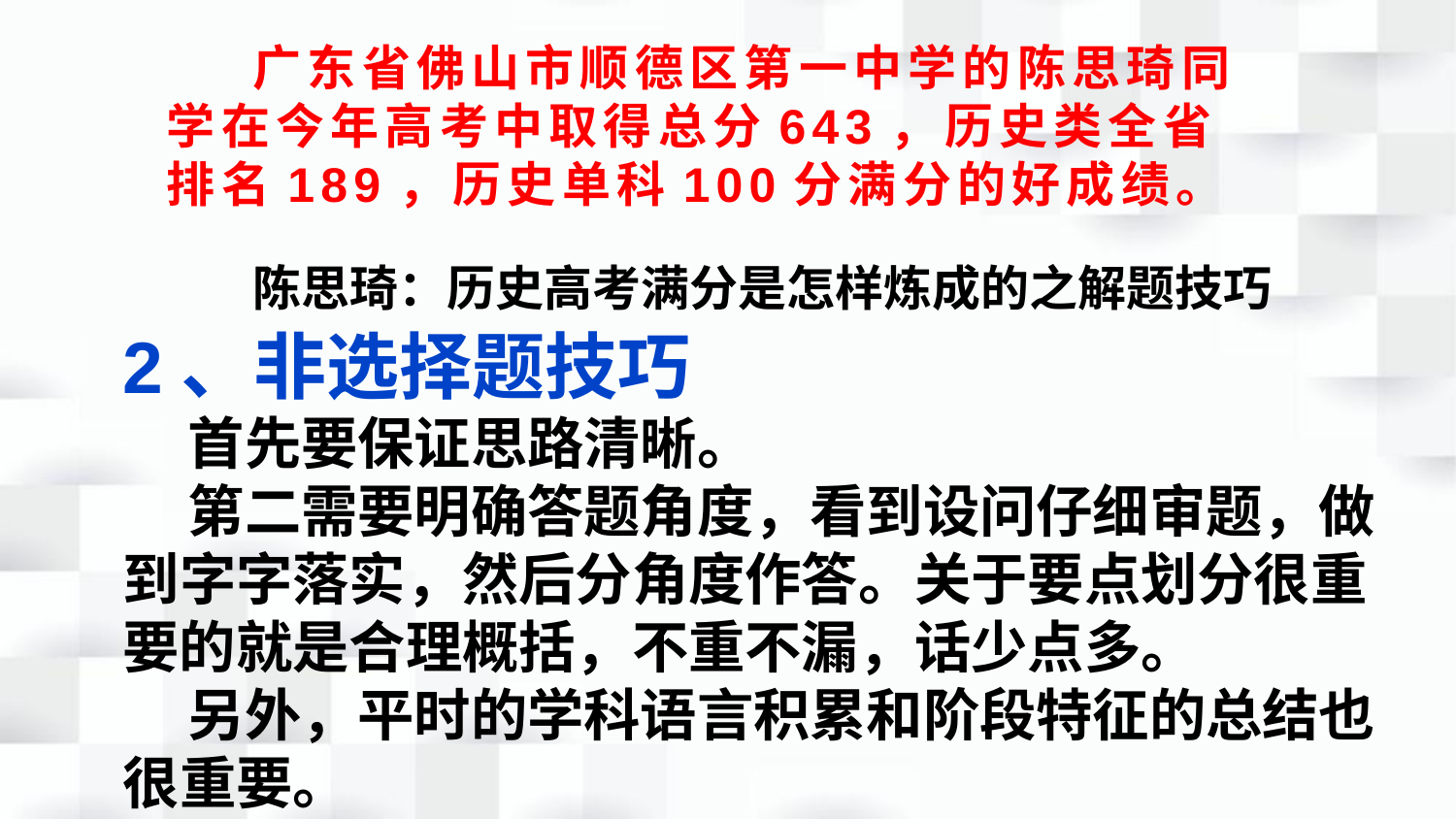

# 广东省佛山市顺德区第一中学的陈思琦同学在今年高考中取得总分643，历史类全省排名189，历史单科100分满分的好成绩。
       陈思琦：历史高考满分是怎样炼成的之解题技巧
2、非选择题技巧
    首先要保证思路清晰。
    第二需要明确答题角度，看到设问仔细审题，做到字字落实，然后分角度作答。关于要点划分很重要的就是合理概括，不重不漏，话少点多。
    另外，平时的学科语言积累和阶段特征的总结也很重要。